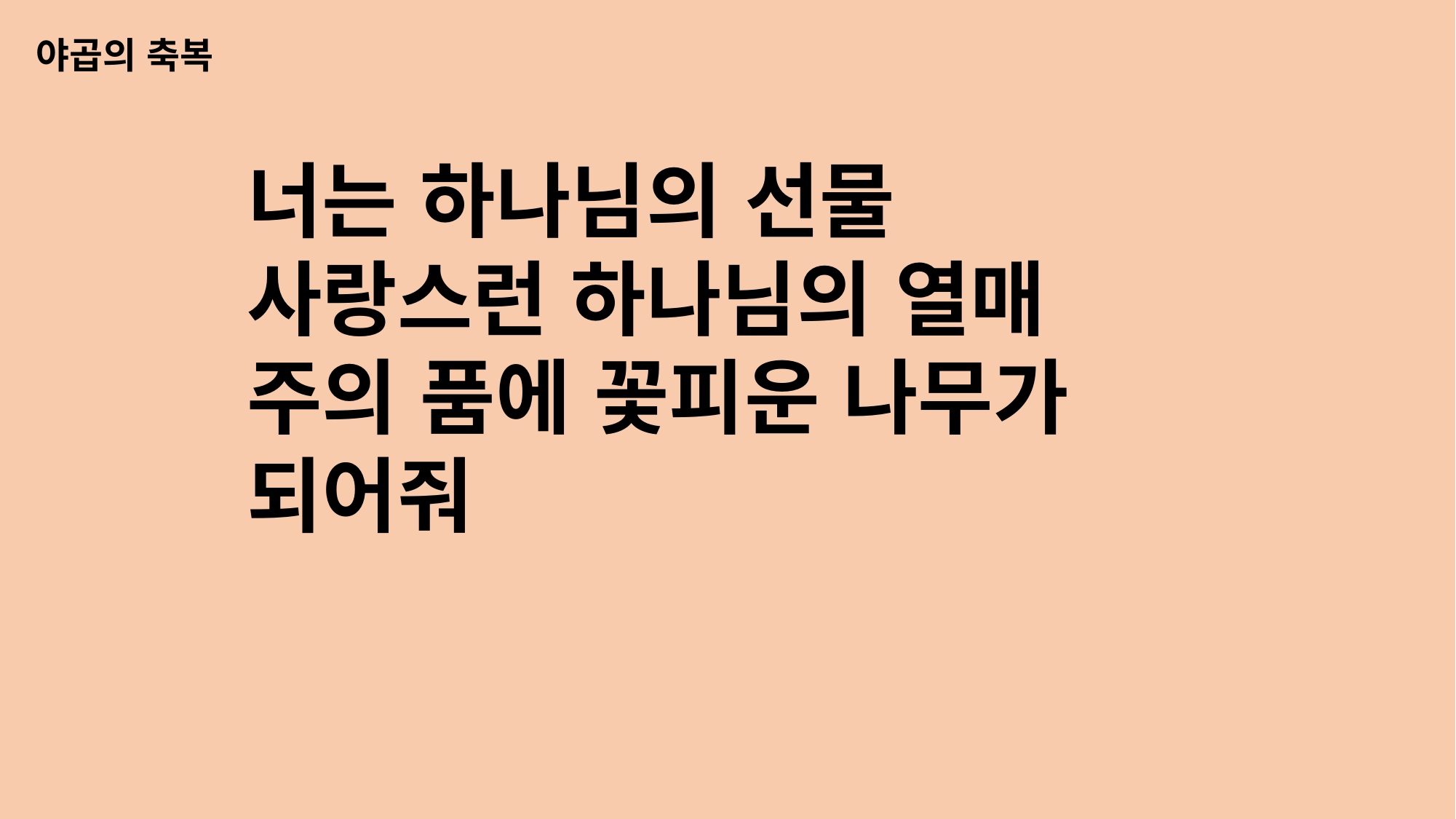

야곱의 축복
너는 하나님의 선물
사랑스런 하나님의 열매
주의 품에 꽃피운 나무가 되어줘